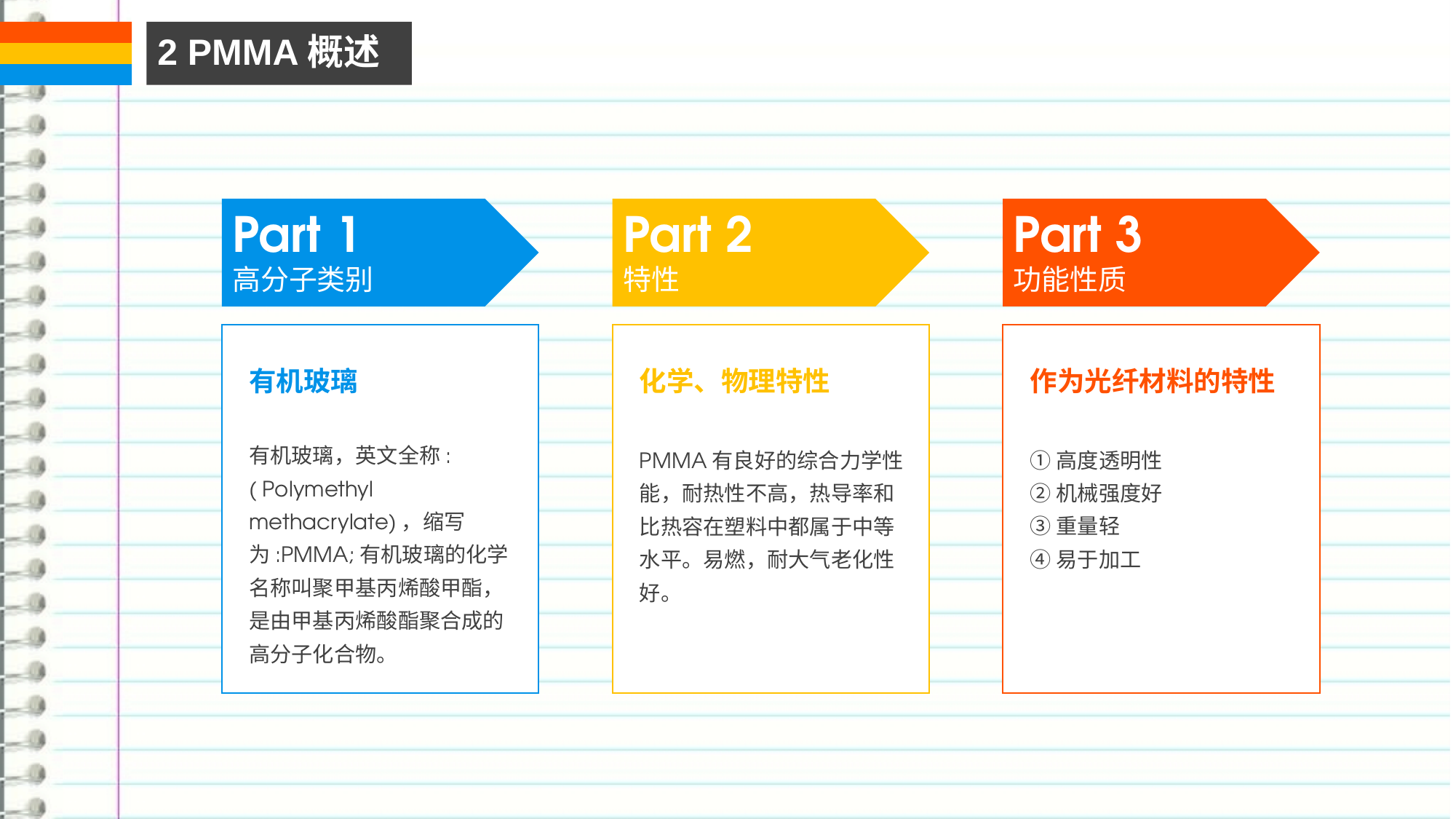

2 PMMA概述
Part 1
高分子类别

有机玻璃

有机玻璃，英文全称:( Polymethyl methacrylate)，缩写为:PMMA;有机玻璃的化学名称叫聚甲基丙烯酸甲酯，是由甲基丙烯酸酯聚合成的高分子化合物。
Part 2
特性

化学、物理特性

PMMA有良好的综合力学性能，耐热性不高，热导率和比热容在塑料中都属于中等水平。易燃，耐大气老化性好。
Part 3
功能性质

作为光纤材料的特性

①高度透明性
②机械强度好
③重量轻
④易于加工